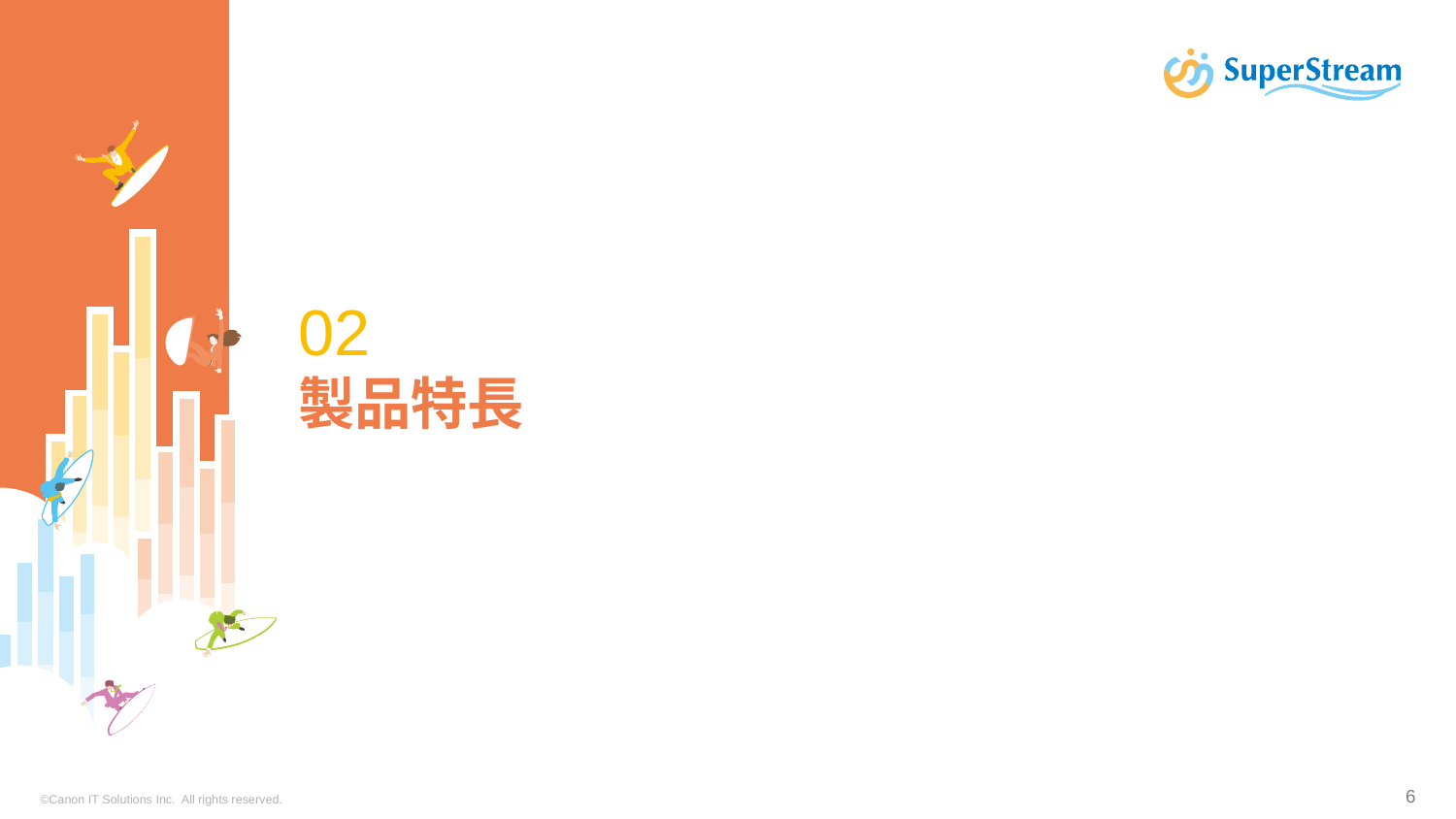

# 02 製品特長
©Canon IT Solutions Inc.  All rights reserved.
6